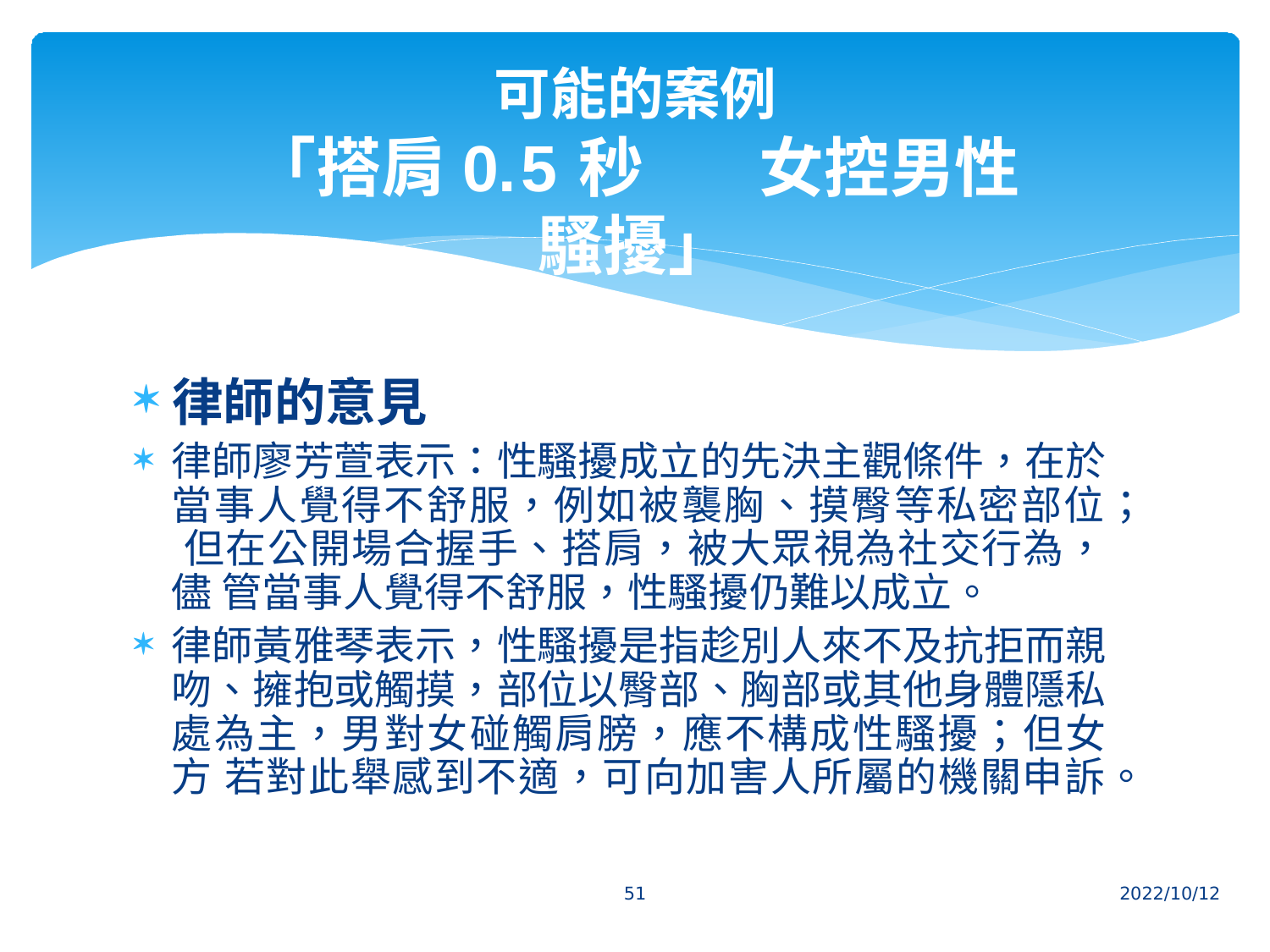

# 可能的案例
「搭肩0.5秒	女控男性騷擾」
律師的意見
律師廖芳萱表示：性騷擾成立的先決主觀條件，在於 當事人覺得不舒服，例如被襲胸、摸臀等私密部位； 但在公開場合握手、搭肩，被大眾視為社交行為，儘 管當事人覺得不舒服，性騷擾仍難以成立。
律師黃雅琴表示，性騷擾是指趁別人來不及抗拒而親 吻、擁抱或觸摸，部位以臀部、胸部或其他身體隱私 處為主，男對女碰觸肩膀，應不構成性騷擾；但女方 若對此舉感到不適，可向加害人所屬的機關申訴。
51
2022/10/12